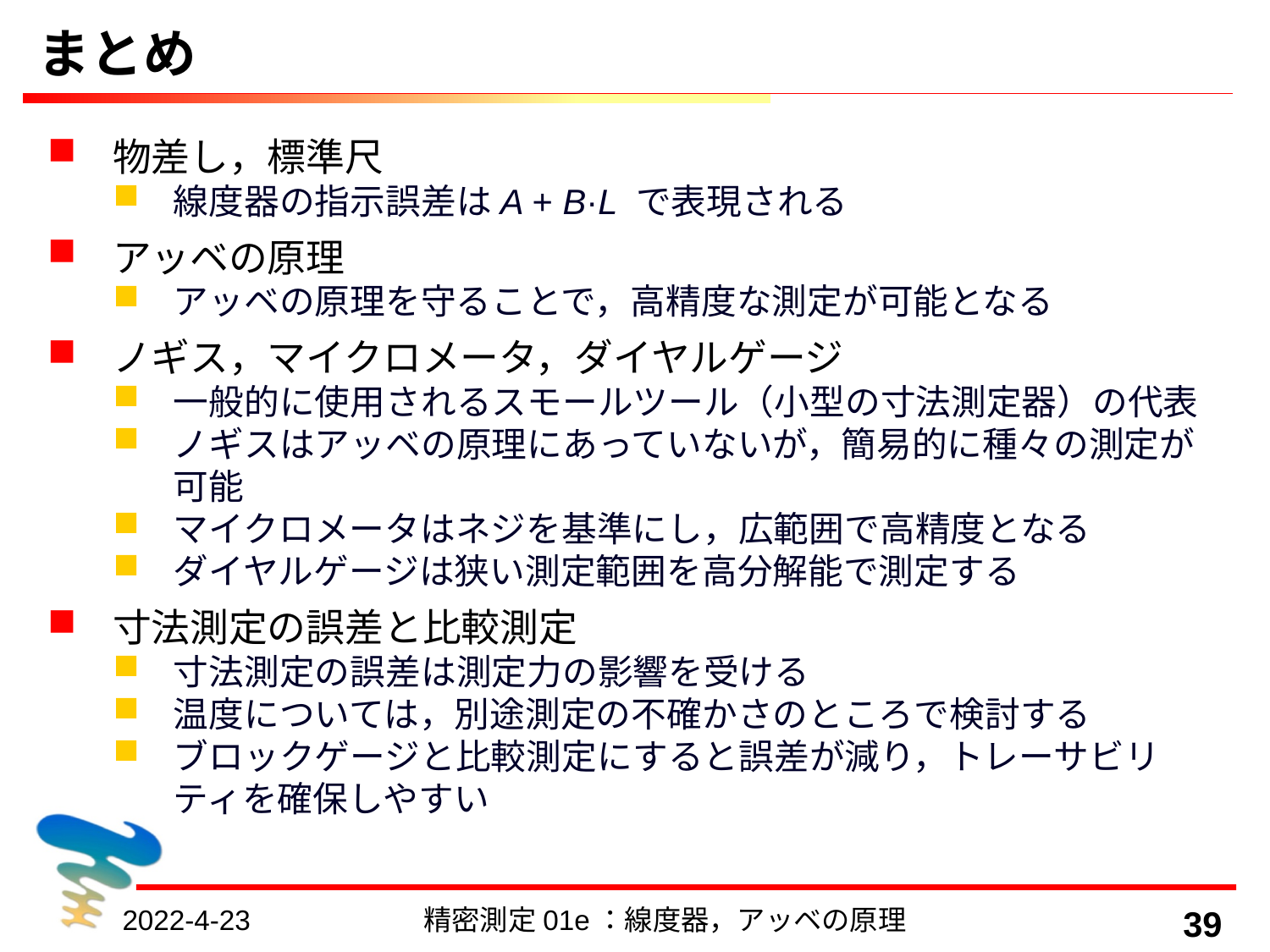

# まとめ
物差し，標準尺
線度器の指示誤差はA + B·L で表現される
アッベの原理
アッベの原理を守ることで，高精度な測定が可能となる
ノギス，マイクロメータ，ダイヤルゲージ
一般的に使用されるスモールツール（小型の寸法測定器）の代表
ノギスはアッベの原理にあっていないが，簡易的に種々の測定が可能
マイクロメータはネジを基準にし，広範囲で高精度となる
ダイヤルゲージは狭い測定範囲を高分解能で測定する
寸法測定の誤差と比較測定
寸法測定の誤差は測定力の影響を受ける
温度については，別途測定の不確かさのところで検討する
ブロックゲージと比較測定にすると誤差が減り，トレーサビリティを確保しやすい
2022-4-23
精密測定01e：線度器，アッベの原理
39